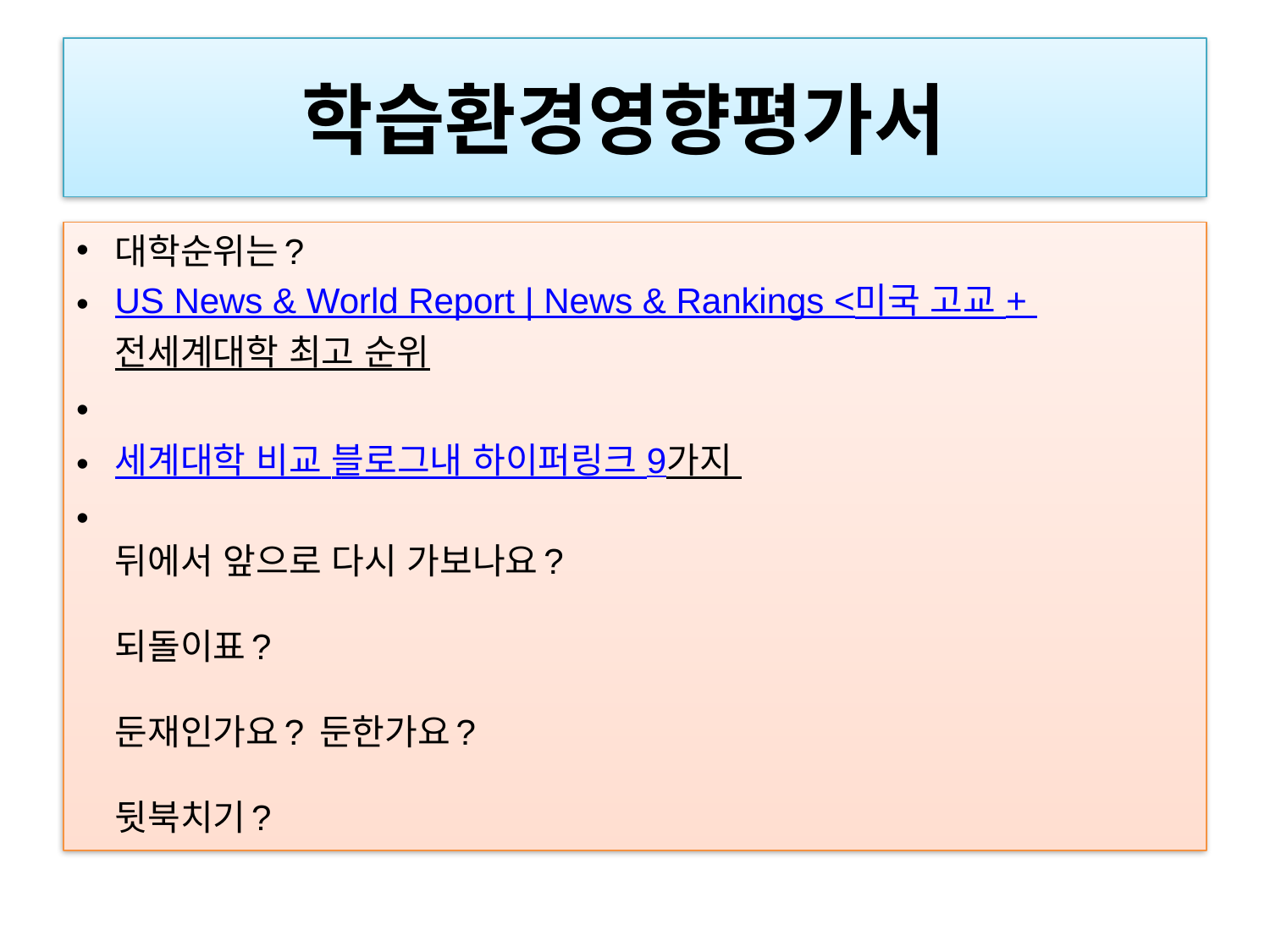

# 학습환경영향평가서
대학순위는?
US News & World Report | News & Rankings <미국 고교 + 전세계대학 최고 순위

세계대학 비교 블로그내 하이퍼링크 9가지
뒤에서 앞으로 다시 가보나요?
되돌이표?
둔재인가요? 둔한가요?
뒷북치기?